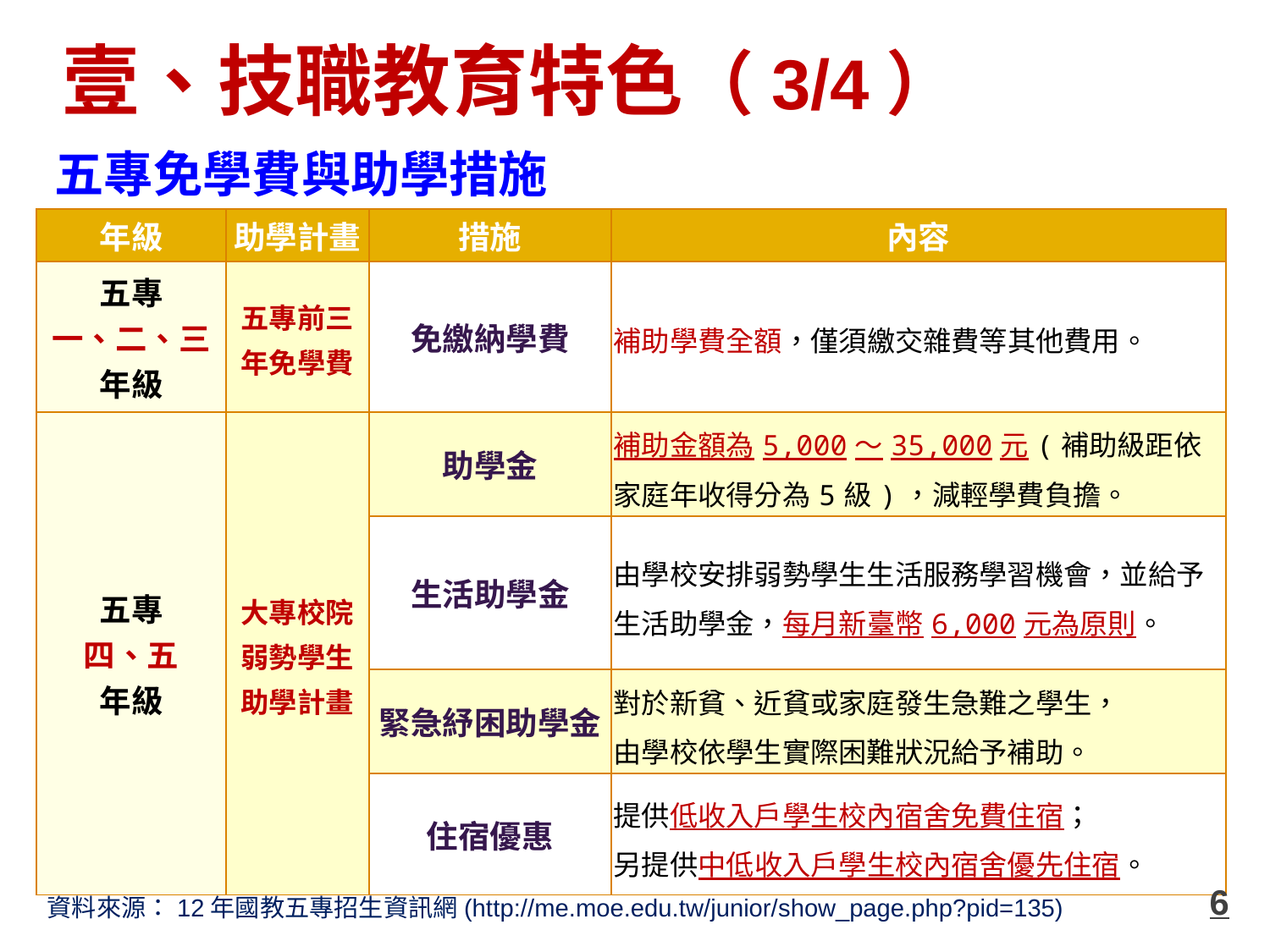

壹、技職教育特色（3/4）
五專免學費與助學措施
| 年級 | 助學計畫 | 措施 | 內容 |
| --- | --- | --- | --- |
| 五專 一、二、三年級 | 五專前三年免學費 | 免繳納學費 | 補助學費全額，僅須繳交雜費等其他費用。 |
| 五專 四、五 年級 | 大專校院弱勢學生助學計畫 | 助學金 | 補助金額為5,000～35,000元(補助級距依家庭年收得分為5級)，減輕學費負擔。 |
|  |  | 生活助學金 | 由學校安排弱勢學生生活服務學習機會，並給予生活助學金，每月新臺幣6,000元為原則。 |
|  |  | 緊急紓困助學金 | 對於新貧、近貧或家庭發生急難之學生， 由學校依學生實際困難狀況給予補助。 |
|  |  | 住宿優惠 | 提供低收入戶學生校內宿舍免費住宿； 另提供中低收入戶學生校內宿舍優先住宿。 |
6
資料來源：12年國教五專招生資訊網(http://me.moe.edu.tw/junior/show_page.php?pid=135)